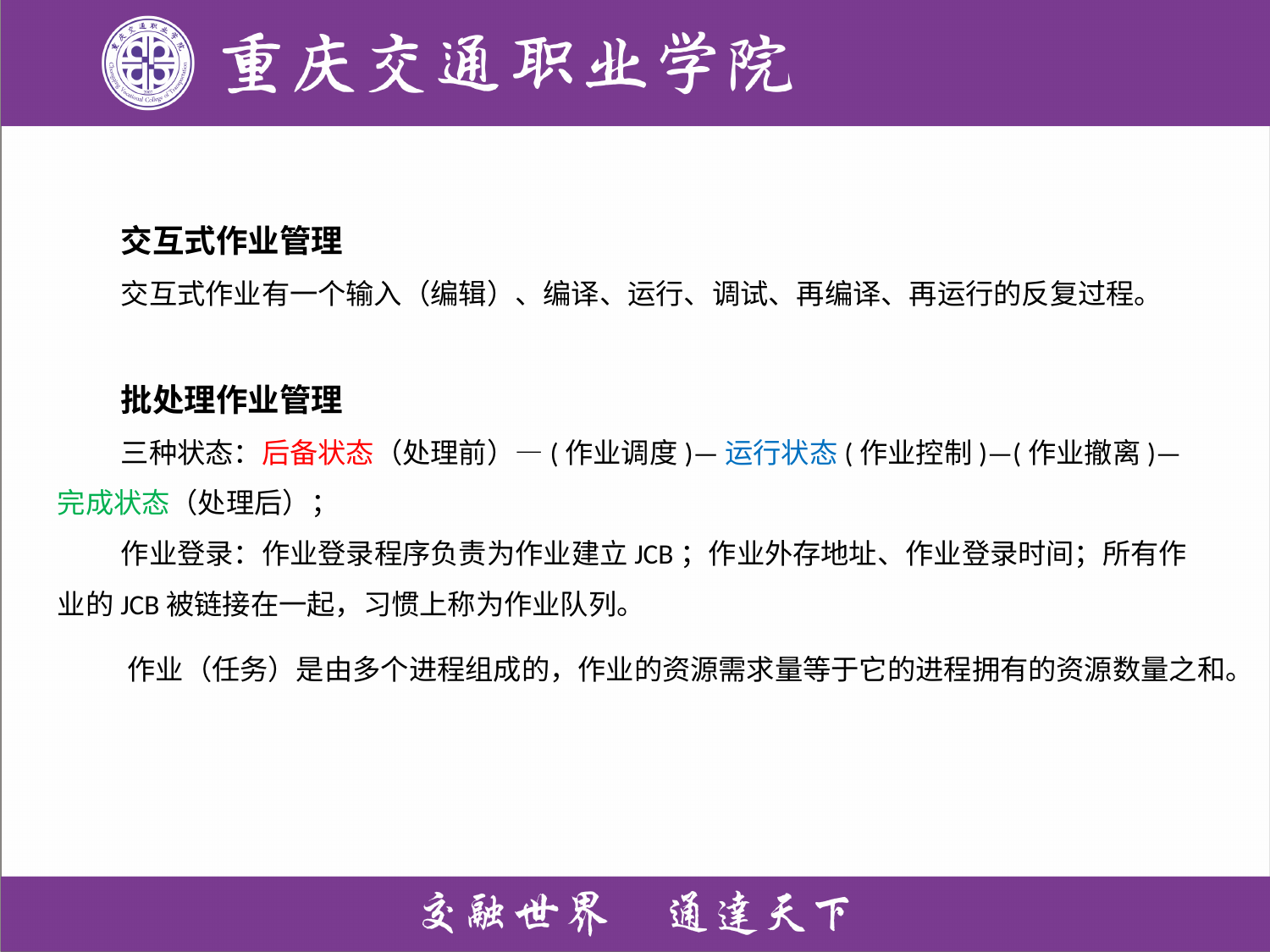

交互式作业管理
交互式作业有一个输入（编辑）、编译、运行、调试、再编译、再运行的反复过程。

批处理作业管理
三种状态：后备状态（处理前）—(作业调度)—运行状态(作业控制)—(作业撤离)—完成状态（处理后）；
作业登录：作业登录程序负责为作业建立JCB；作业外存地址、作业登录时间；所有作业的JCB被链接在一起，习惯上称为作业队列。
作业（任务）是由多个进程组成的，作业的资源需求量等于它的进程拥有的资源数量之和。